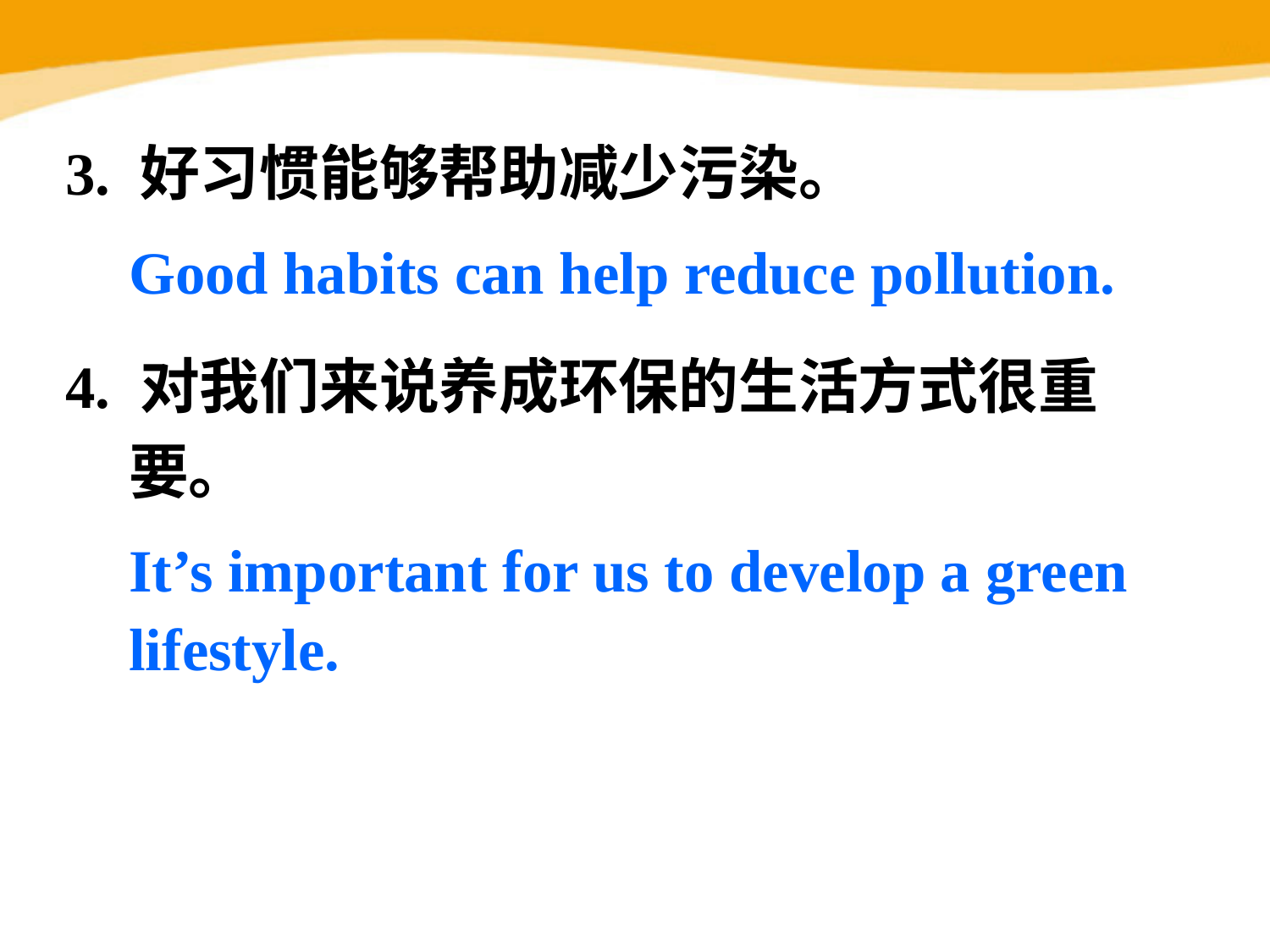

3. 好习惯能够帮助减少污染。

4. 对我们来说养成环保的生活方式很重要。
Good habits can help reduce pollution.
It’s important for us to develop a green lifestyle.